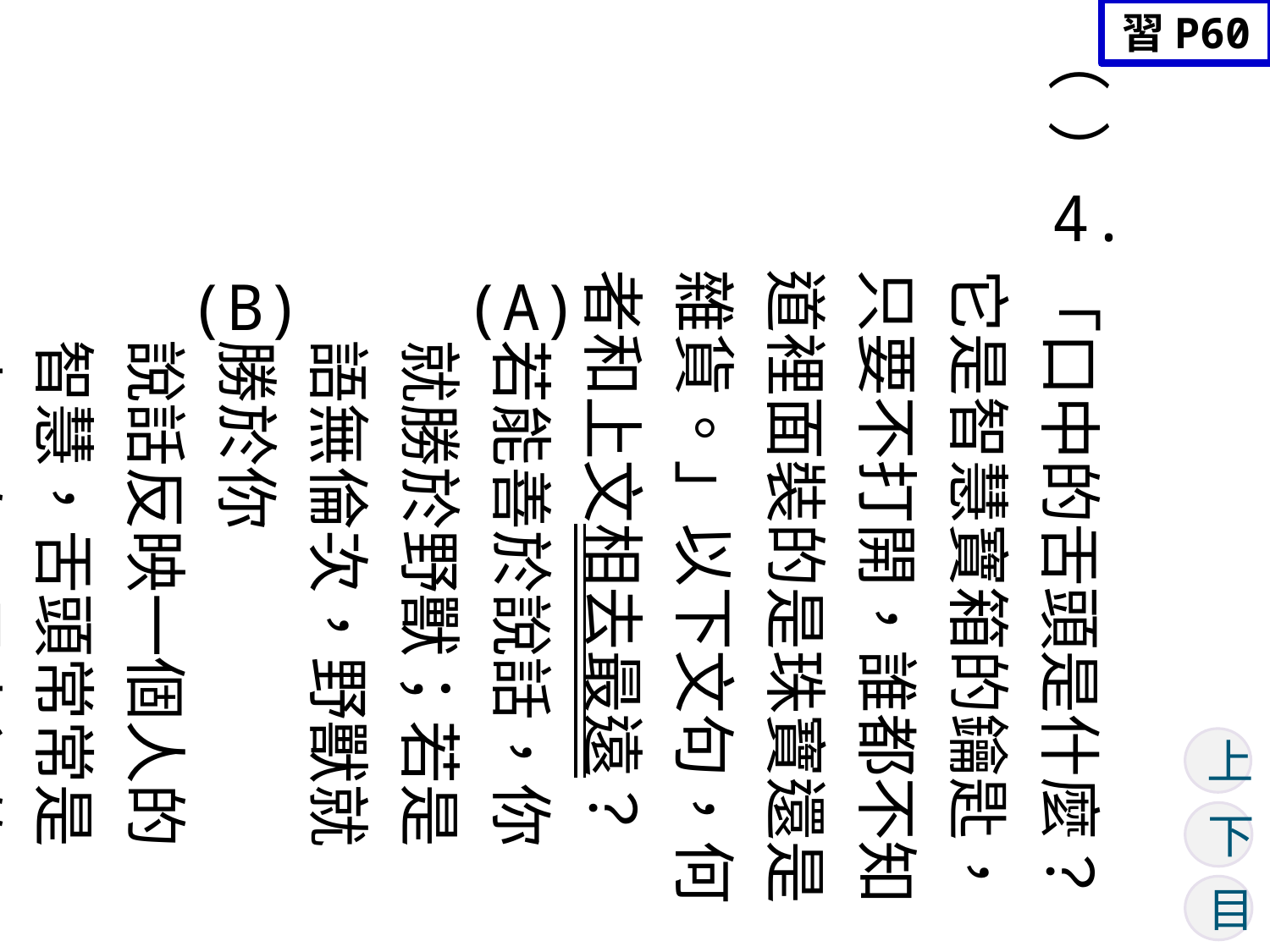

習P60
（  ）
4.
「口中的舌頭是什麼？它是智慧寶箱的鑰匙，只要不打開，誰都不知道裡面裝的是珠寶還是雜貨。」以下文句，何者和上文相去最遠？
若能善於說話，你就勝於野獸；若是語無倫次，野獸就勝於你
說話反映一個人的智慧，舌頭常常是表現自己最赤裸的履歷表
(B)
(A)